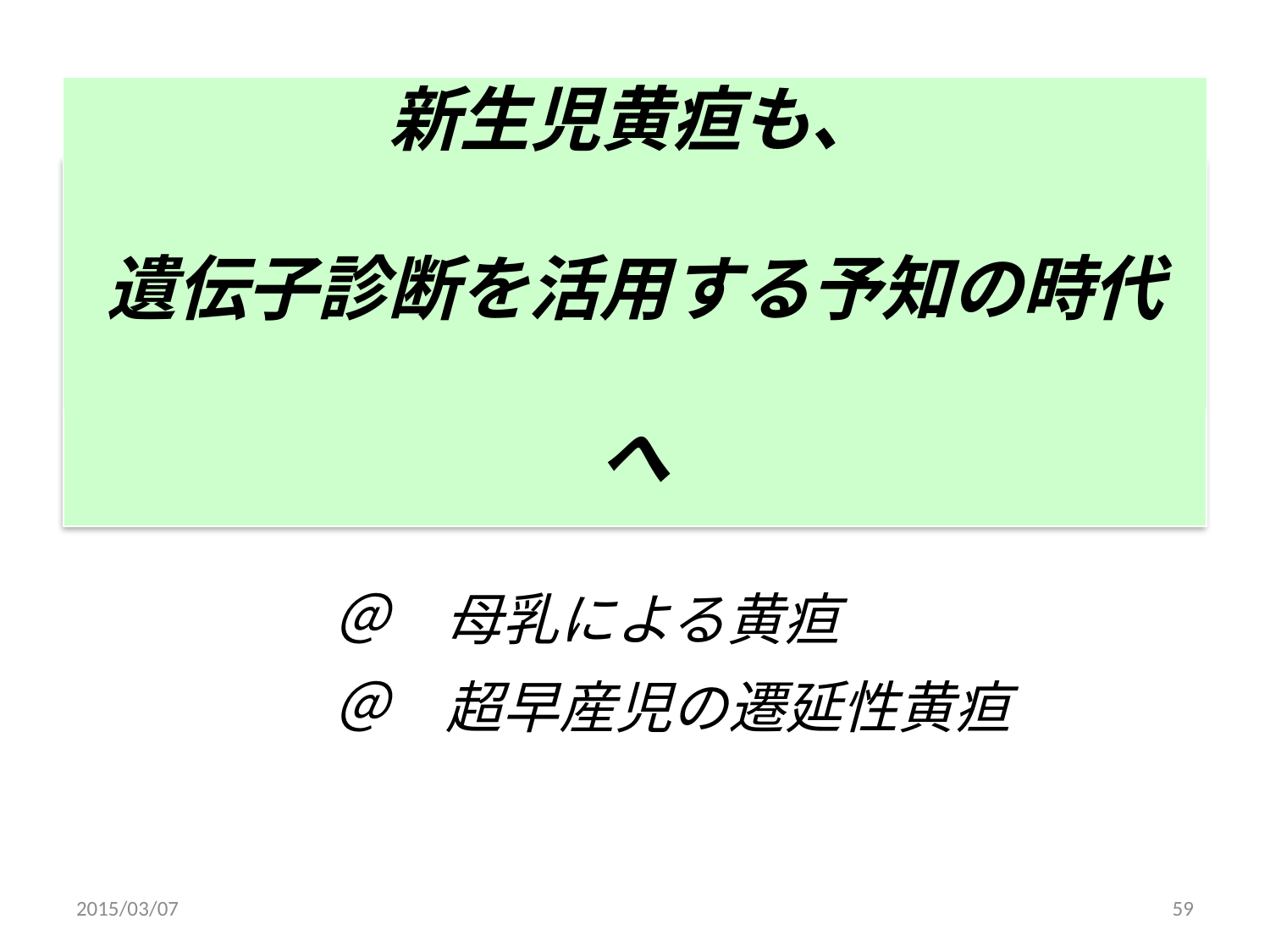

# 新生児黄疸も、 遺伝子診断を活用する予知の時代へ

＠　母乳による黄疸
＠　超早産児の遷延性黄疸
2015/03/07
59